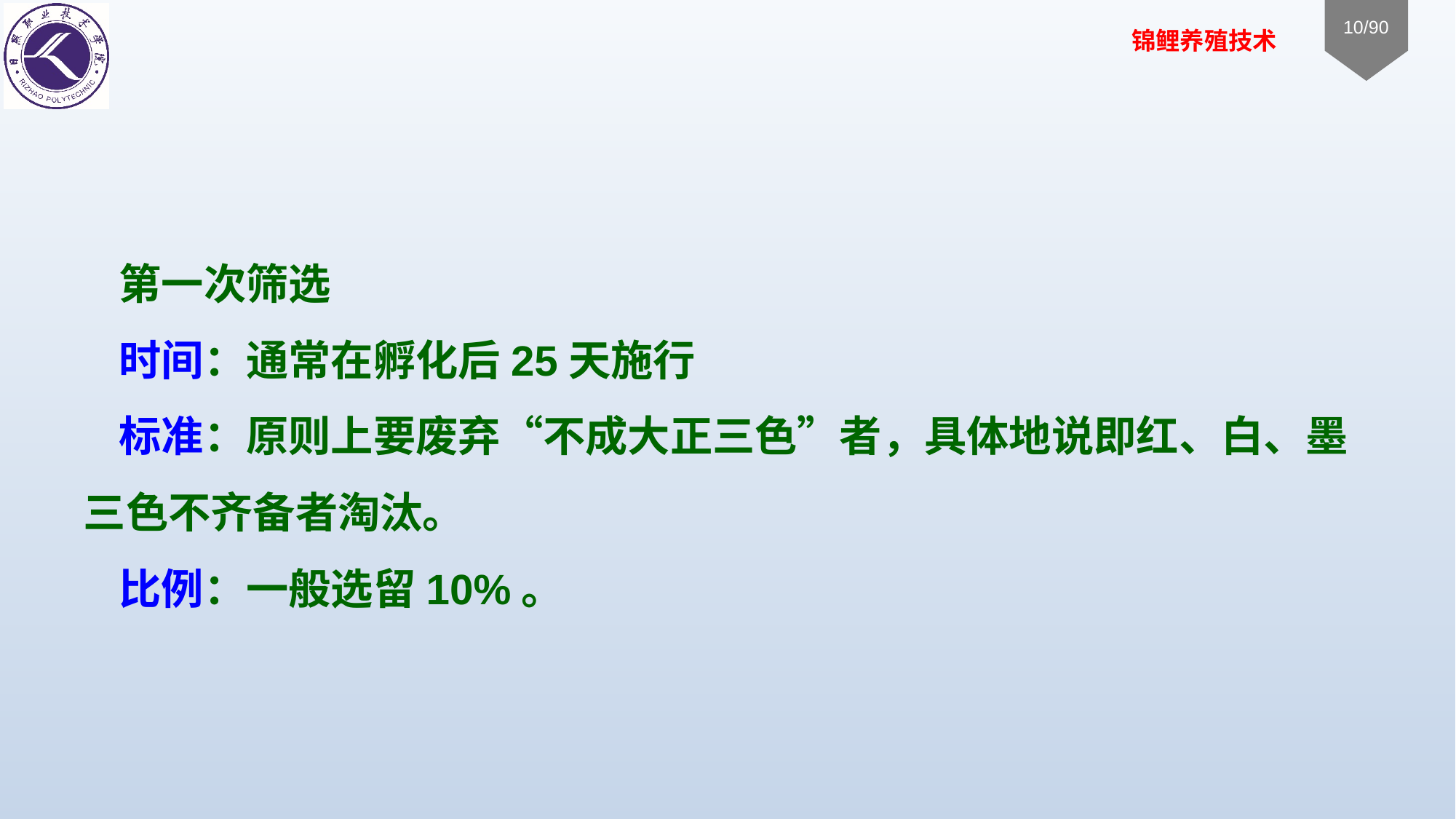

#
第一次筛选
时间：通常在孵化后25天施行
标准：原则上要废弃“不成大正三色”者，具体地说即红、白、墨三色不齐备者淘汰。
比例：一般选留10%。